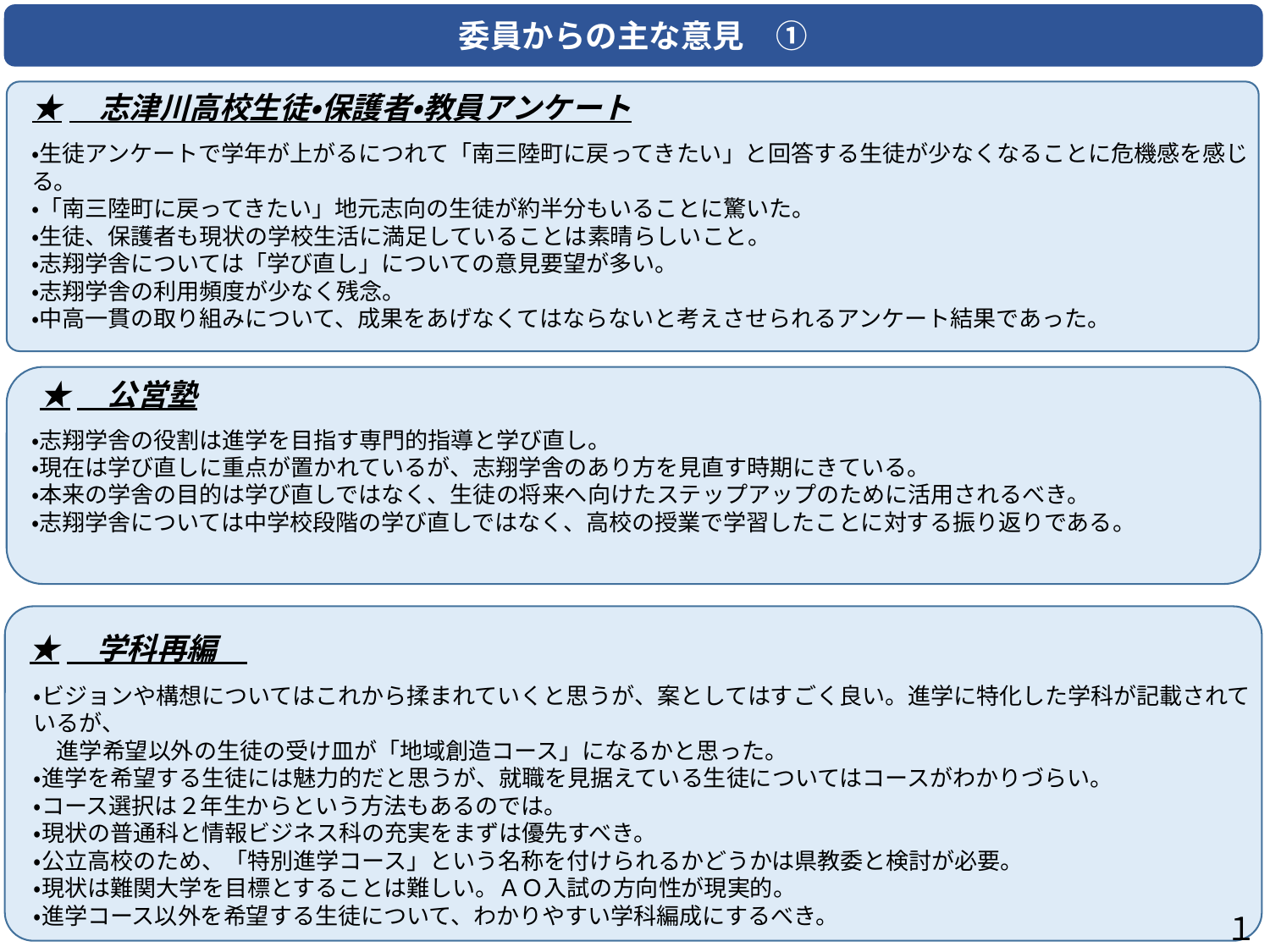

委員からの主な意見　①

★　志津川高校生徒・保護者・教員アンケート
・生徒アンケートで学年が上がるにつれて「南三陸町に戻ってきたい」と回答する生徒が少なくなることに危機感を感じる。
・「南三陸町に戻ってきたい」地元志向の生徒が約半分もいることに驚いた。
・生徒、保護者も現状の学校生活に満足していることは素晴らしいこと。
・志翔学舎については「学び直し」についての意見要望が多い。
・志翔学舎の利用頻度が少なく残念。
・中高一貫の取り組みについて、成果をあげなくてはならないと考えさせられるアンケート結果であった。

★　公営塾
・志翔学舎の役割は進学を目指す専門的指導と学び直し。
・現在は学び直しに重点が置かれているが、志翔学舎のあり方を見直す時期にきている。
・本来の学舎の目的は学び直しではなく、生徒の将来へ向けたステップアップのために活用されるべき。
・志翔学舎については中学校段階の学び直しではなく、高校の授業で学習したことに対する振り返りである。

★　学科再編

・ビジョンや構想についてはこれから揉まれていくと思うが、案としてはすごく良い。進学に特化した学科が記載されているが、
　進学希望以外の生徒の受け皿が「地域創造コース」になるかと思った。
・進学を希望する生徒には魅力的だと思うが、就職を見据えている生徒についてはコースがわかりづらい。
・コース選択は２年生からという方法もあるのでは。
・現状の普通科と情報ビジネス科の充実をまずは優先すべき。
・公立高校のため、「特別進学コース」という名称を付けられるかどうかは県教委と検討が必要。
・現状は難関大学を目標とすることは難しい。ＡＯ入試の方向性が現実的。
・進学コース以外を希望する生徒について、わかりやすい学科編成にするべき。

１